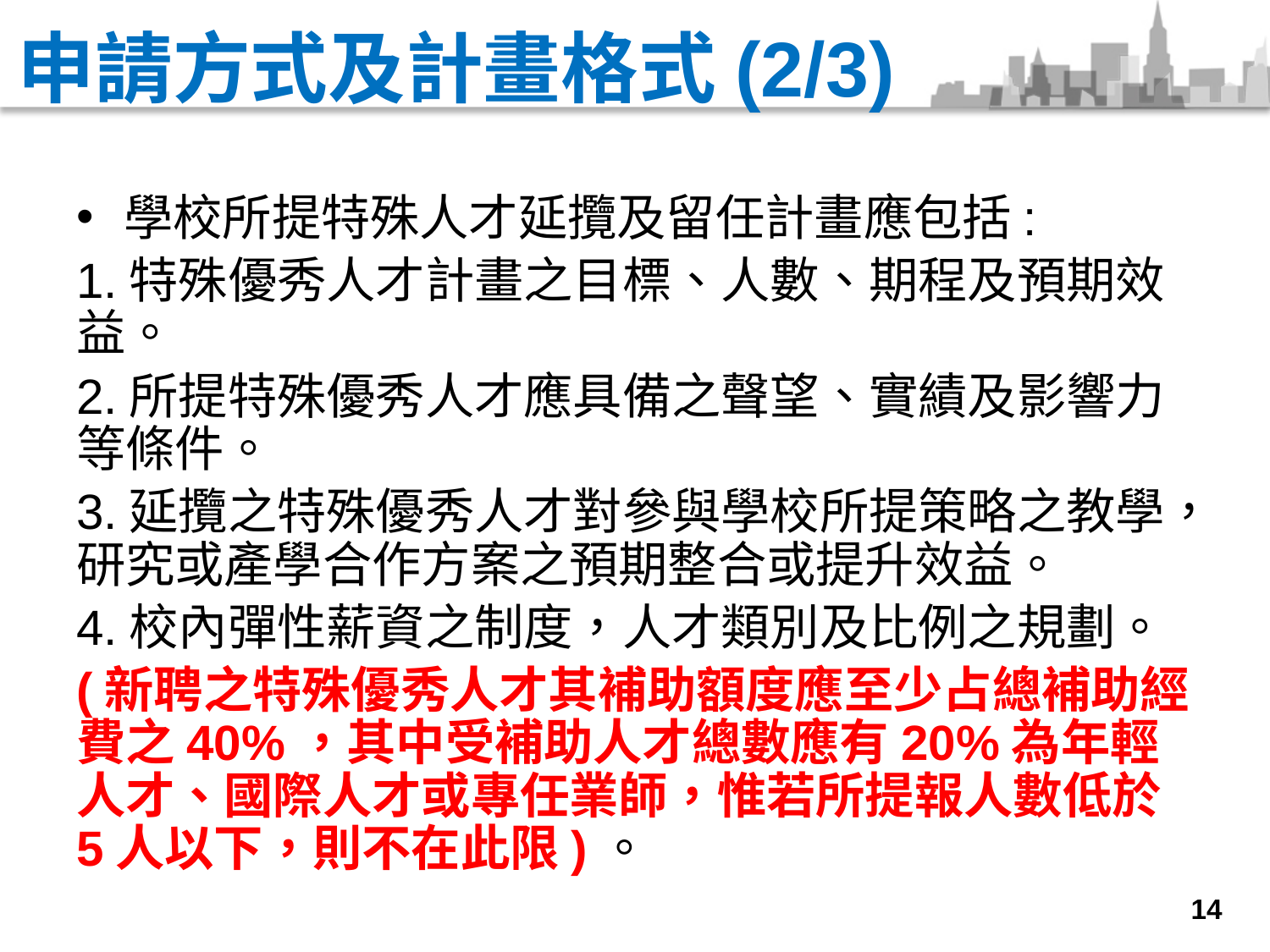

# 申請方式及計畫格式(2/3)
學校所提特殊人才延攬及留任計畫應包括:
1.特殊優秀人才計畫之目標、人數、期程及預期效益。
2.所提特殊優秀人才應具備之聲望、實績及影響力等條件。
3.延攬之特殊優秀人才對參與學校所提策略之教學，研究或產學合作方案之預期整合或提升效益。
4.校內彈性薪資之制度，人才類別及比例之規劃。
(新聘之特殊優秀人才其補助額度應至少占總補助經費之40%，其中受補助人才總數應有20%為年輕人才、國際人才或專任業師，惟若所提報人數低於5人以下，則不在此限)。
14